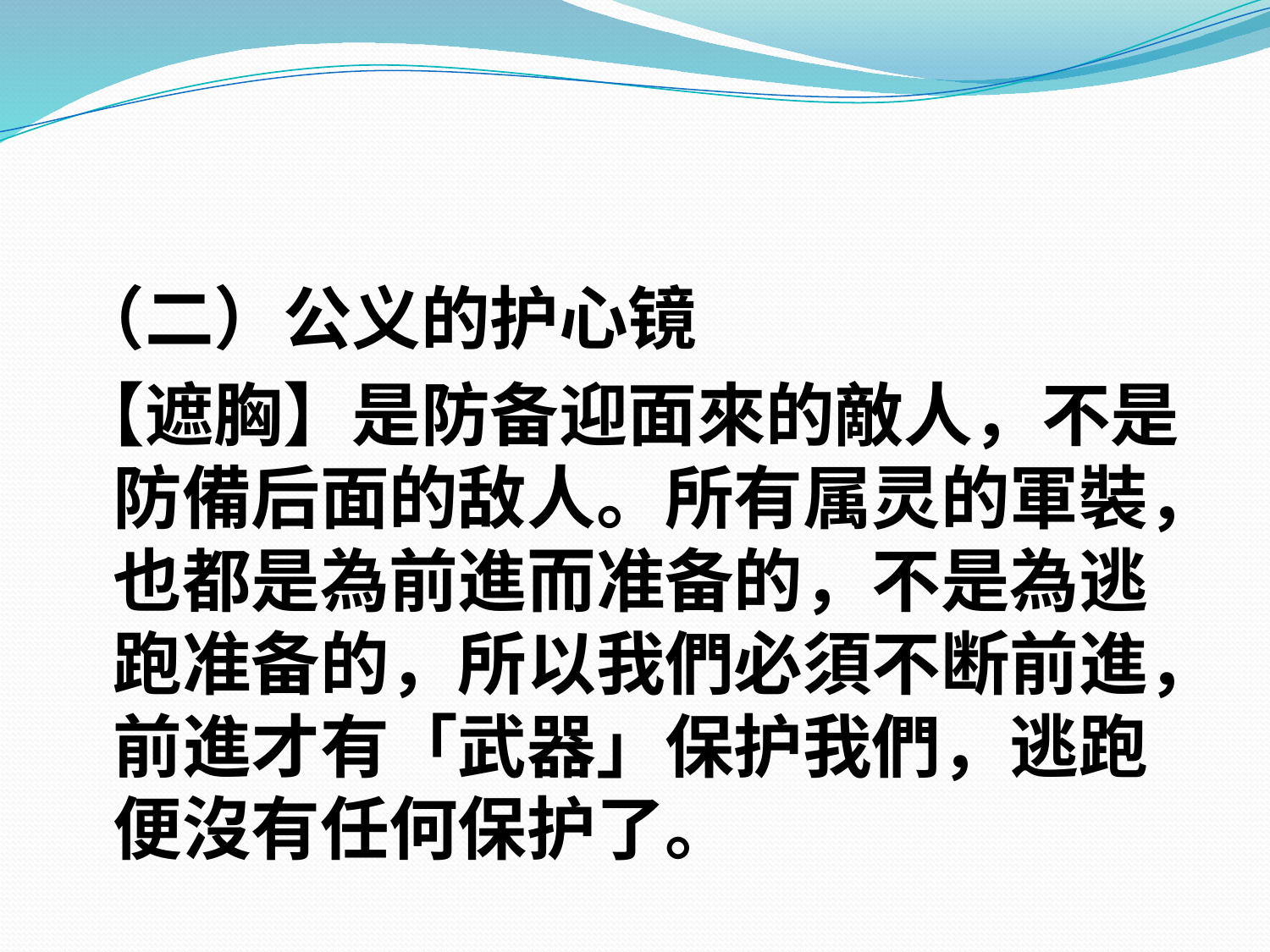

#
（二）公义的护心镜
【遮胸】是防备迎面來的敵人，不是防備后面的敌人。所有属灵的軍裝，也都是為前進而准备的，不是為逃跑准备的，所以我們必須不断前進，前進才有「武器」保护我們，逃跑便沒有任何保护了。